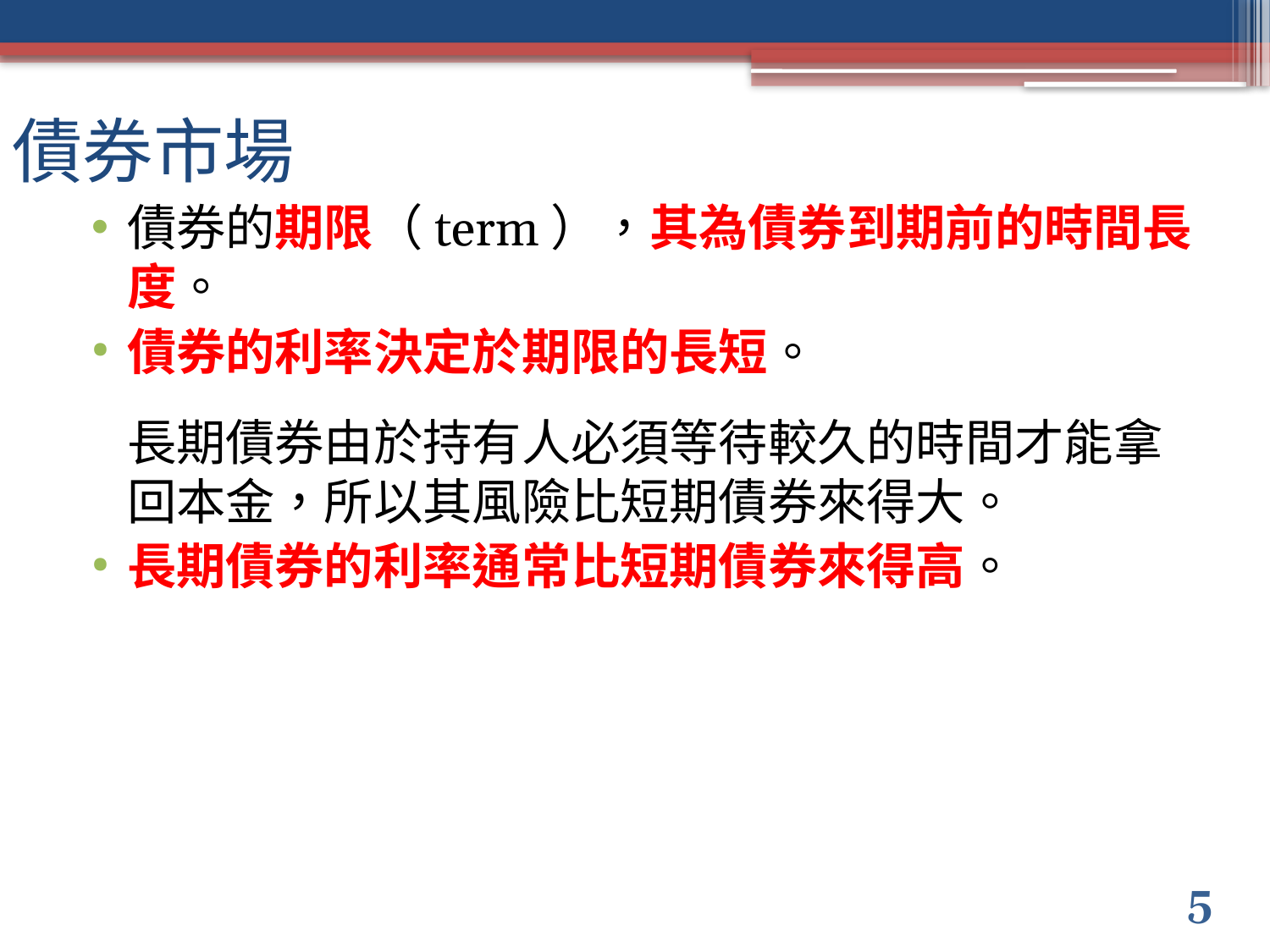

# 債券市場
債券的期限（term），其為債券到期前的時間長度。
債券的利率決定於期限的長短。

	長期債券由於持有人必須等待較久的時間才能拿回本金，所以其風險比短期債券來得大。
長期債券的利率通常比短期債券來得高。

5